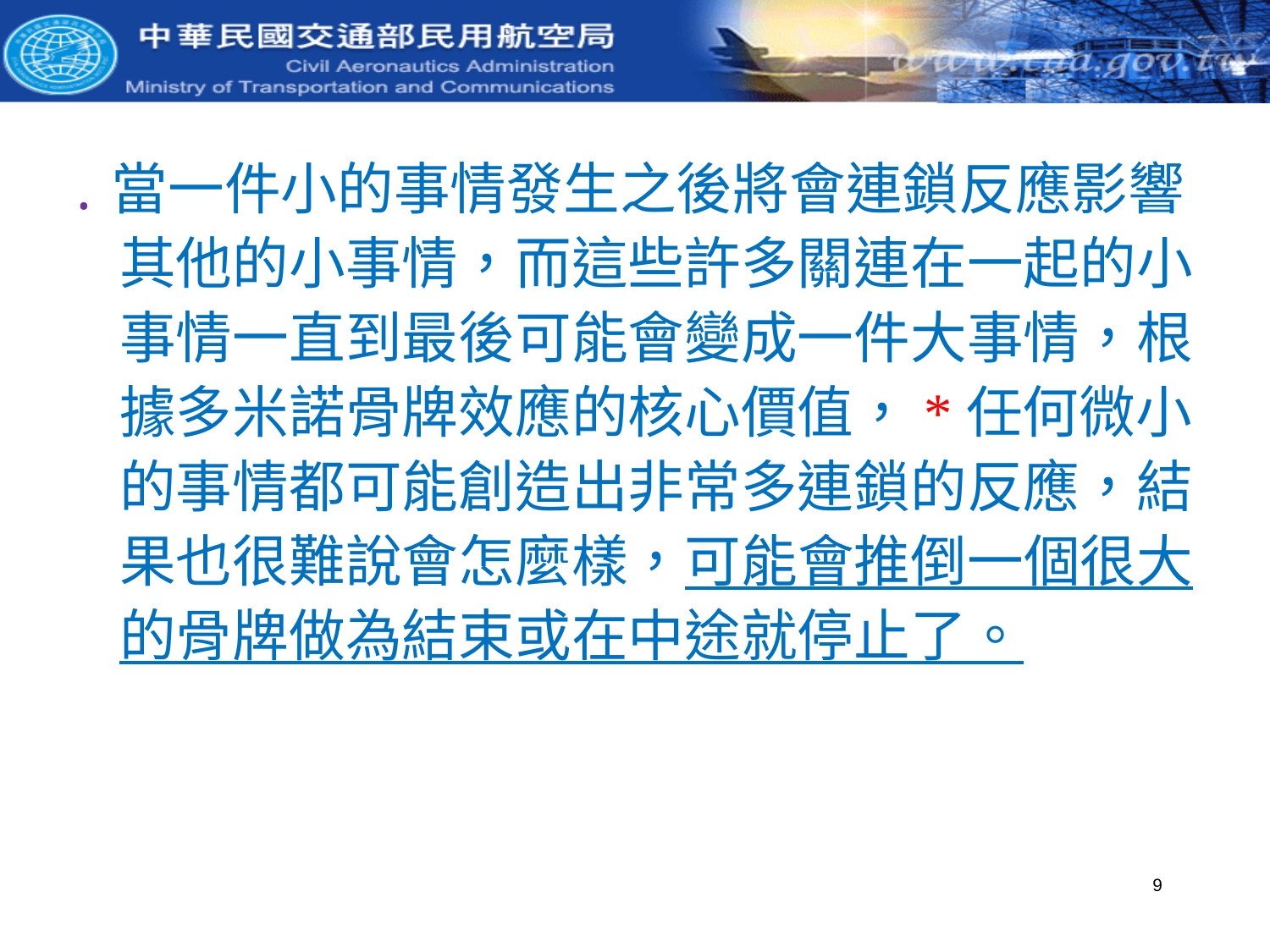

․當一件小的事情發生之後將會連鎖反應影響其他的小事情，而這些許多關連在一起的小事情一直到最後可能會變成一件大事情，根據多米諾骨牌效應的核心價值，*任何微小的事情都可能創造出非常多連鎖的反應，結果也很難說會怎麼樣，可能會推倒一個很大的骨牌做為結束或在中途就停止了。